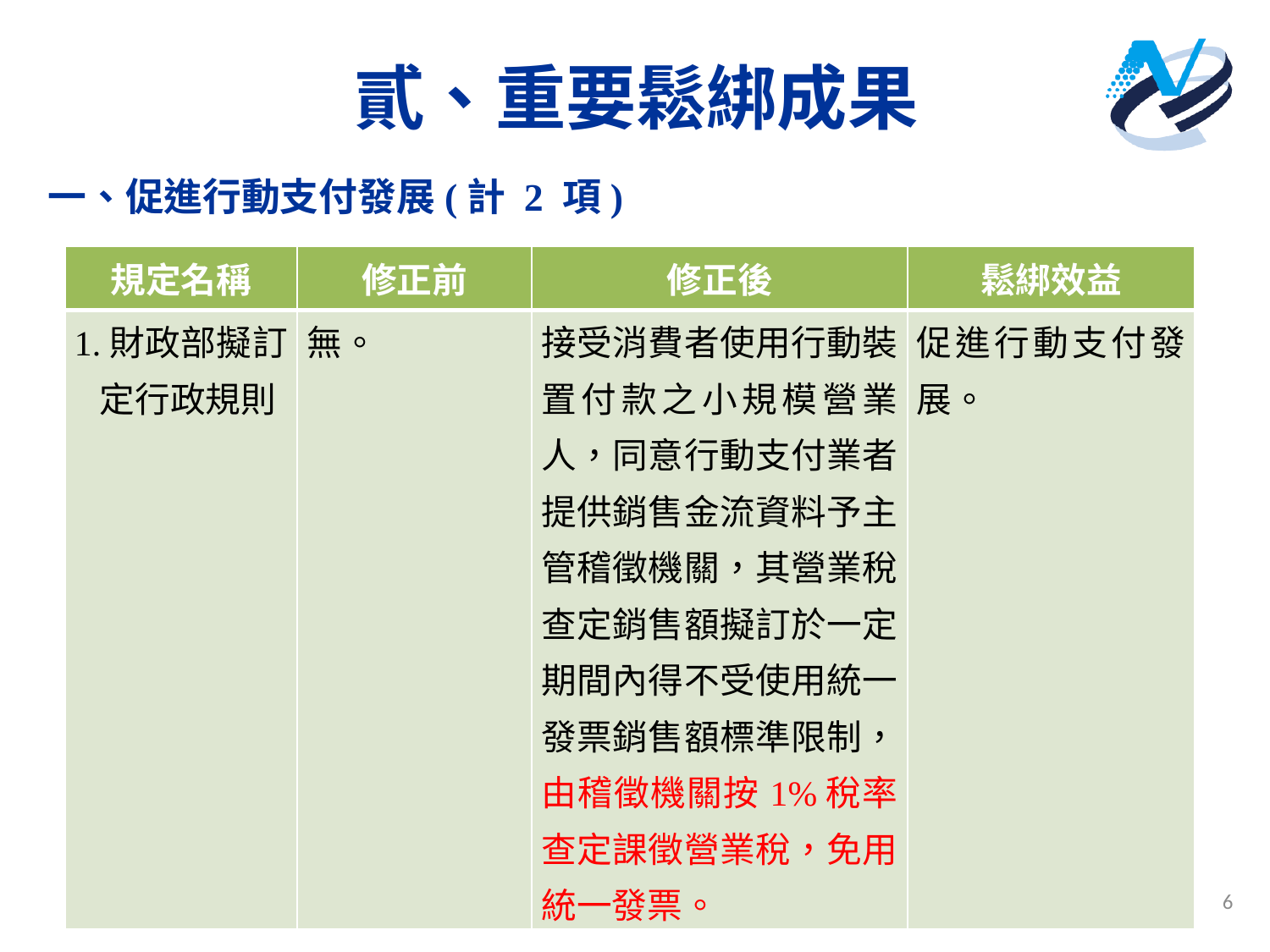

# 貳、重要鬆綁成果
一、促進行動支付發展(計 2 項)

| 規定名稱 | 修正前 | 修正後 | 鬆綁效益 |
| --- | --- | --- | --- |
| 1.財政部擬訂定行政規則 | 無。 | 接受消費者使用行動裝置付款之小規模營業人，同意行動支付業者提供銷售金流資料予主管稽徵機關，其營業稅查定銷售額擬訂於一定期間內得不受使用統一發票銷售額標準限制，由稽徵機關按1%稅率查定課徵營業稅，免用統一發票。 | 促進行動支付發展。 |
6